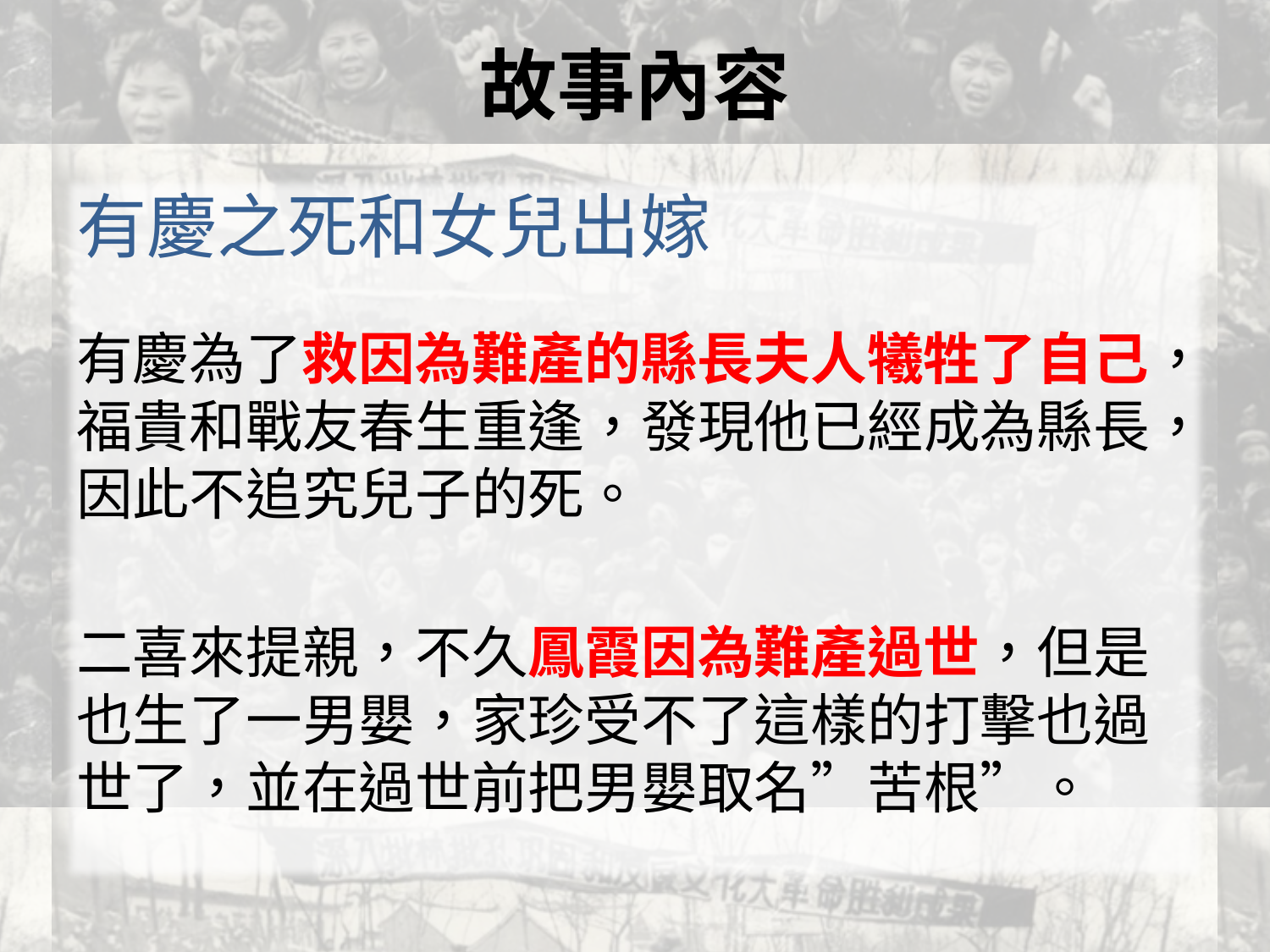

# 故事內容
有慶之死和女兒出嫁

有慶為了救因為難產的縣長夫人犧牲了自己，福貴和戰友春生重逢，發現他已經成為縣長，因此不追究兒子的死。

二喜來提親，不久鳳霞因為難產過世，但是也生了一男嬰，家珍受不了這樣的打擊也過世了，並在過世前把男嬰取名”苦根”。